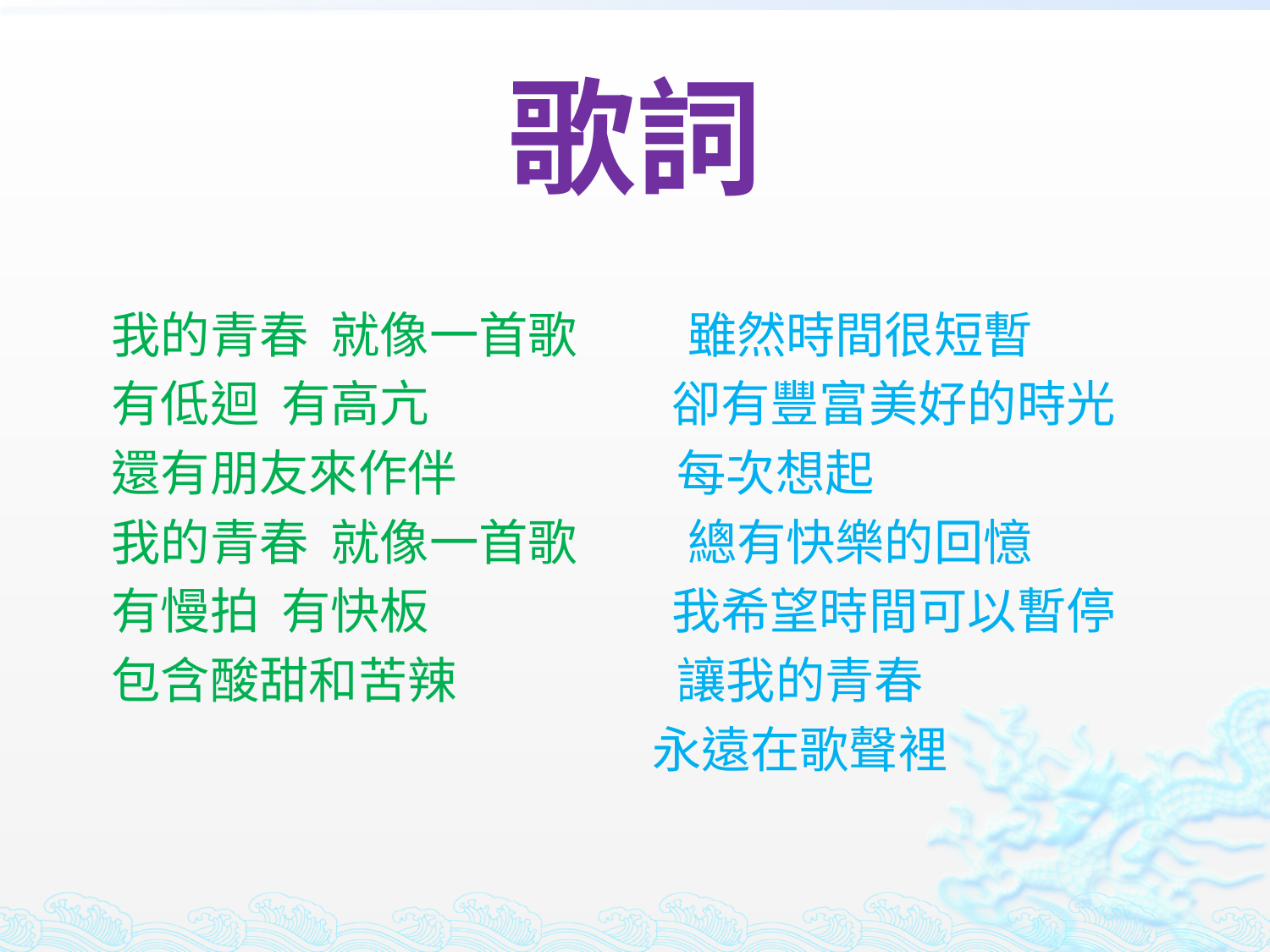

# 歌詞
我的青春  就像一首歌          雖然時間很短暫
有低迴  有高亢                      卻有豐富美好的時光
還有朋友來作伴                    每次想起
我的青春  就像一首歌          總有快樂的回憶
有慢拍  有快板                      我希望時間可以暫停
包含酸甜和苦辣                    讓我的青春
                                                永遠在歌聲裡